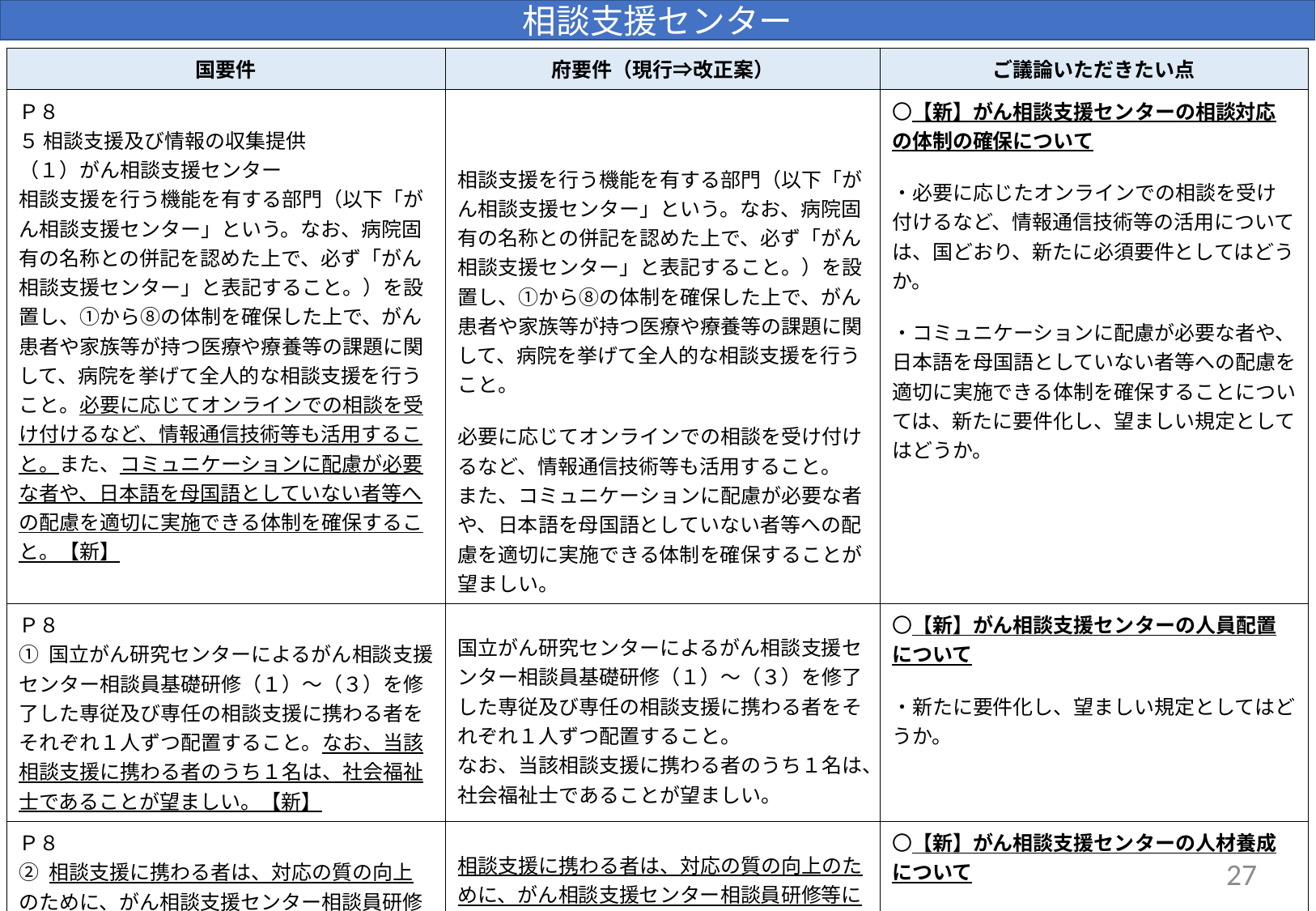

相談支援センター
| 国要件 | 府要件（現行⇒改正案） | ご議論いただきたい点 |
| --- | --- | --- |
| Ｐ８ ５ 相談支援及び情報の収集提供 （１）がん相談支援センター 相談支援を行う機能を有する部門（以下「がん相談支援センター」という。なお、病院固有の名称との併記を認めた上で、必ず「がん相談支援センター」と表記すること。）を設置し、①から⑧の体制を確保した上で、がん患者や家族等が持つ医療や療養等の課題に関して、病院を挙げて全人的な相談支援を行うこと。必要に応じてオンラインでの相談を受け付けるなど、情報通信技術等も活用すること。また、コミュニケーションに配慮が必要な者や、日本語を母国語としていない者等への配慮を適切に実施できる体制を確保すること。【新】 | 相談支援を行う機能を有する部門（以下「がん相談支援センター」という。なお、病院固有の名称との併記を認めた上で、必ず「がん相談支援センター」と表記すること。）を設置し、①から⑧の体制を確保した上で、がん患者や家族等が持つ医療や療養等の課題に関して、病院を挙げて全人的な相談支援を行うこと。 必要に応じてオンラインでの相談を受け付けるなど、情報通信技術等も活用すること。 また、コミュニケーションに配慮が必要な者や、日本語を母国語としていない者等への配慮を適切に実施できる体制を確保することが望ましい。 | 〇【新】がん相談支援センターの相談対応の体制の確保について ・必要に応じたオンラインでの相談を受け付けるなど、情報通信技術等の活用については、国どおり、新たに必須要件としてはどうか。 ・コミュニケーションに配慮が必要な者や、日本語を母国語としていない者等への配慮を適切に実施できる体制を確保することについては、新たに要件化し、望ましい規定としてはどうか。 |
| Ｐ８ ① 国立がん研究センターによるがん相談支援センター相談員基礎研修（１）～（３）を修了した専従及び専任の相談支援に携わる者をそれぞれ１人ずつ配置すること。なお、当該相談支援に携わる者のうち１名は、社会福祉士であることが望ましい。【新】 | 国立がん研究センターによるがん相談支援センター相談員基礎研修（１）～（３）を修了した専従及び専任の相談支援に携わる者をそれぞれ１人ずつ配置すること。 なお、当該相談支援に携わる者のうち１名は、社会福祉士であることが望ましい。 | 〇【新】がん相談支援センターの人員配置について ・新たに要件化し、望ましい規定としてはどうか。 |
| Ｐ８ ➁ 相談支援に携わる者は、対応の質の向上のために、がん相談支援センター相談員研修等により定期的な知識の更新に努めること。【新】 | 相談支援に携わる者は、対応の質の向上のために、がん相談支援センター相談員研修等により定期的な知識の更新に努めること。【新】 | 〇【新】がん相談支援センターの人材養成について ・国どおり新たに要件化し、必須要件としてはどうか。 |
27